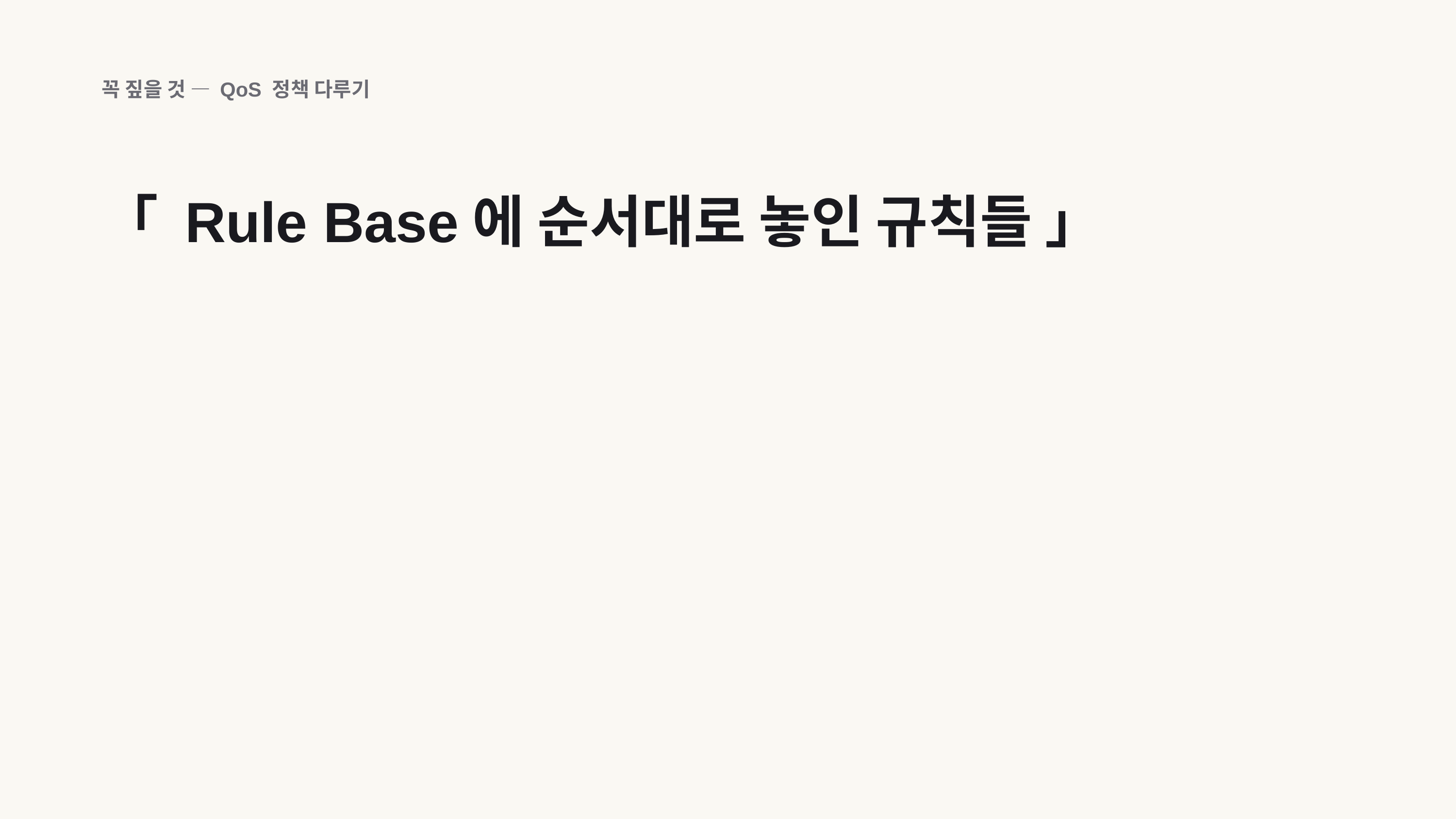

꼭 짚을 것 — QoS 정책 다루기
「 Rule Base에 순서대로 놓인 규칙들 」